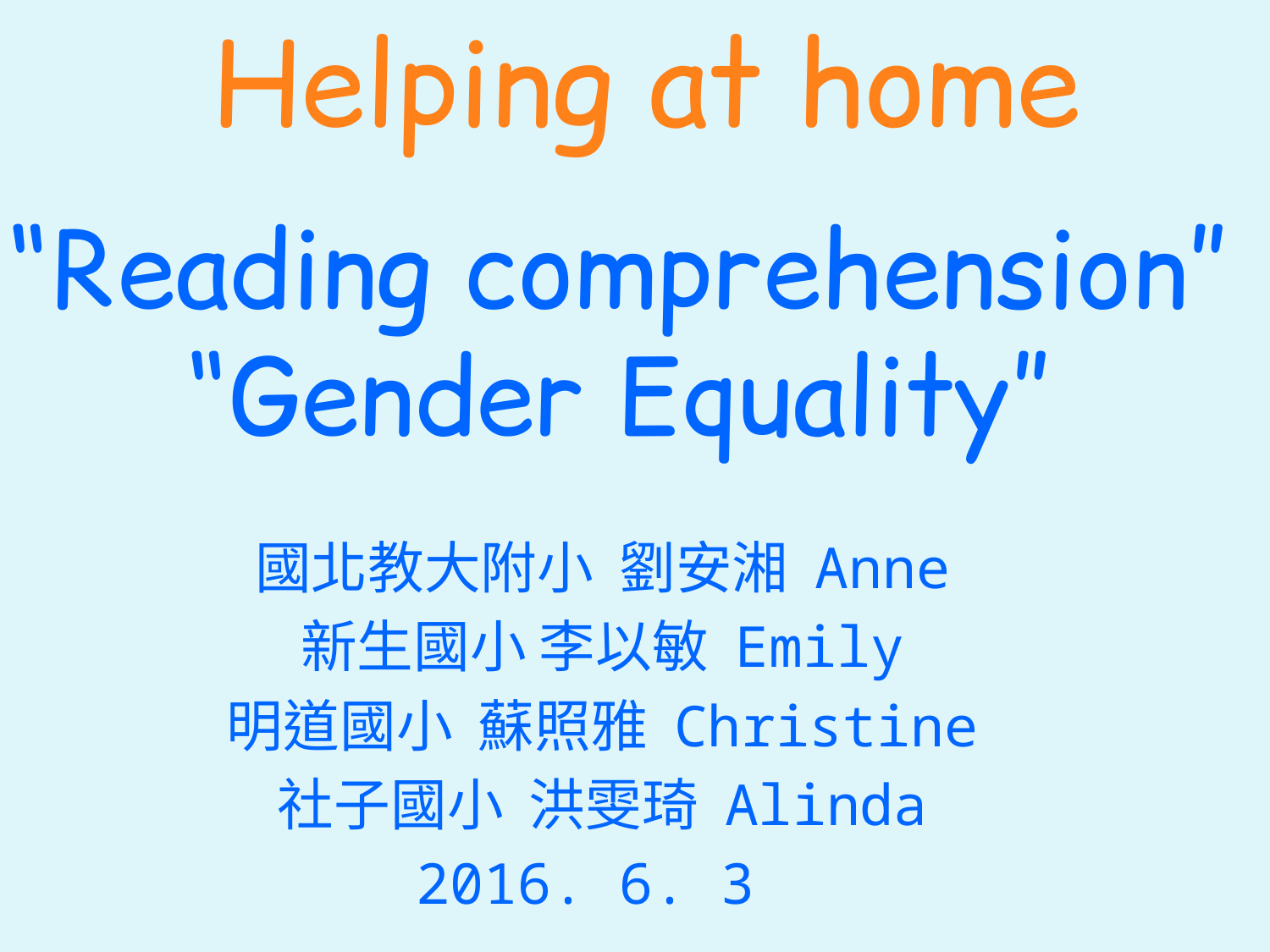

# Helping at home

“Reading comprehension”
“Gender Equality”
國北教大附小  劉安湘 Anne
新生國小 李以敏 Emily
明道國小  蘇照雅 Christine
社子國小  洪雯琦 Alinda
2016. 6. 3